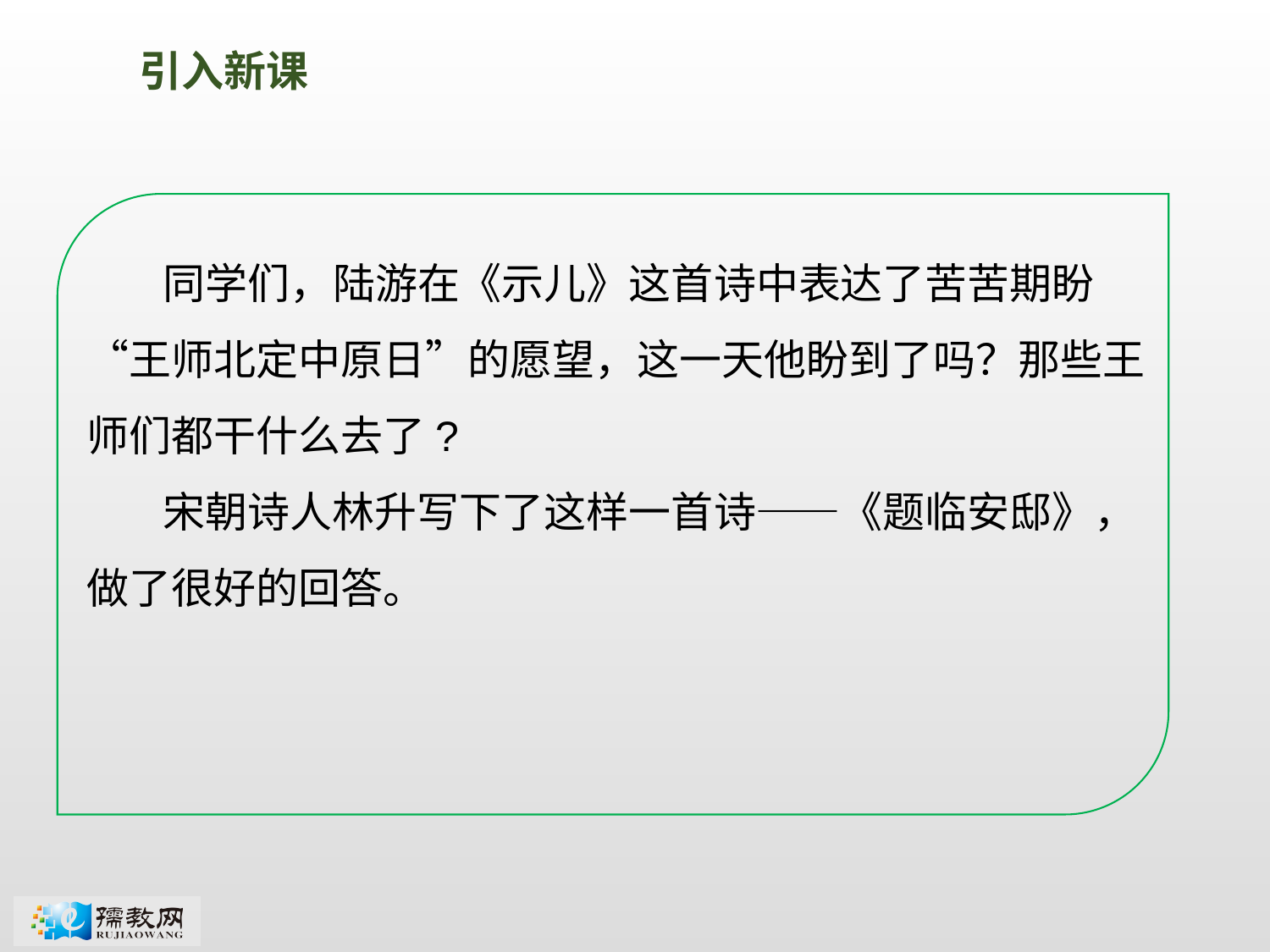

引入新课

       同学们，陆游在《示儿》这首诗中表达了苦苦期盼 “王师北定中原日”的愿望，这一天他盼到了吗？那些王师们都干什么去了?
       宋朝诗人林升写下了这样一首诗——《题临安邸》，做了很好的回答。